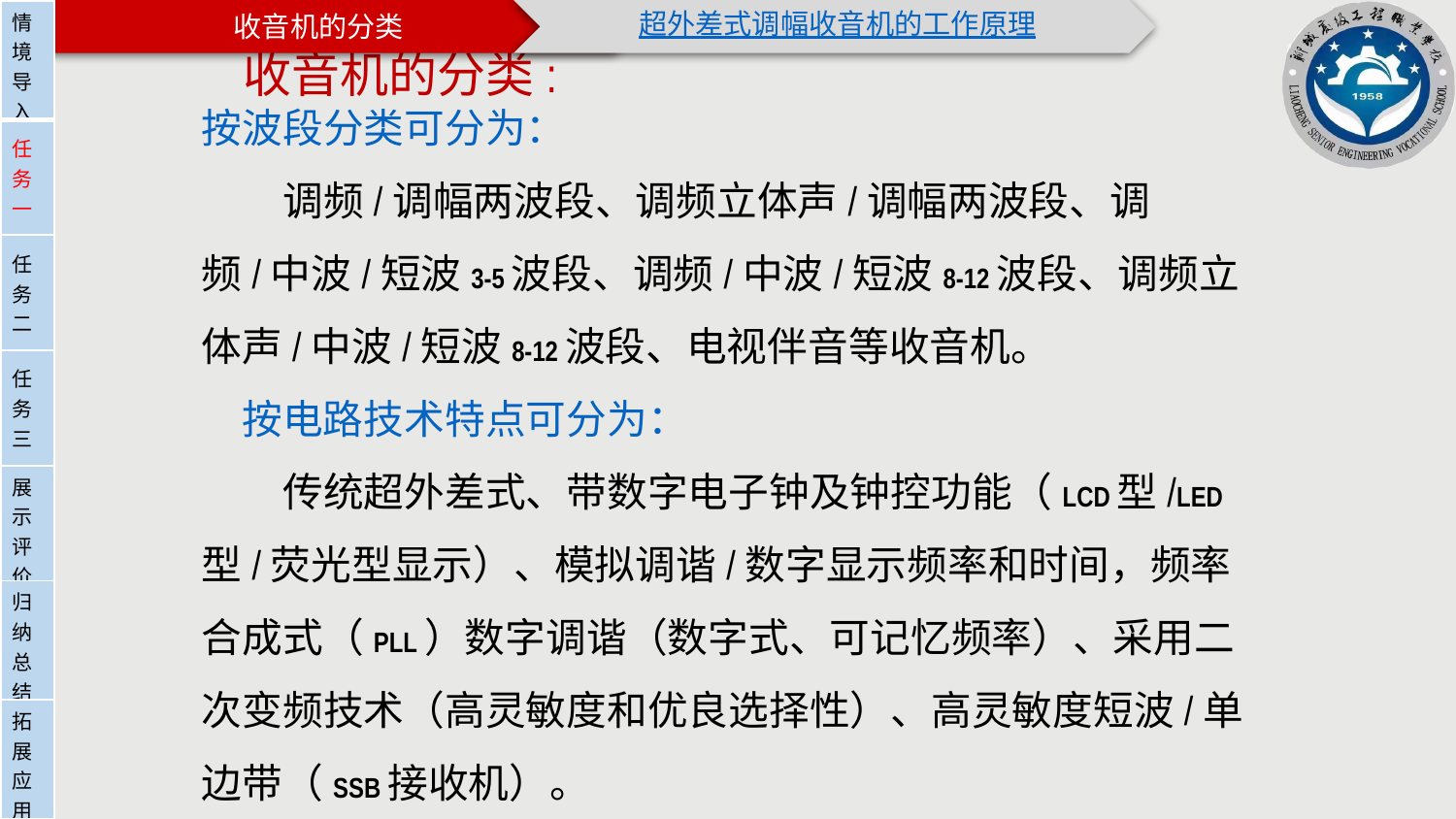

| 情境导入 |
| --- |
| 任务一 |
| 任务二 |
| 任务三 |
| 展示评价 |
| 归纳总结 |
| 拓展应用 |
收音机的分类
超外差式调幅收音机的工作原理
收音机的分类:
按波段分类可分为：
　　调频/调幅两波段、调频立体声/调幅两波段、调频/中波/短波3-5波段、调频/中波/短波8-12波段、调频立体声/中波/短波8-12波段、电视伴音等收音机。
　按电路技术特点可分为：
　　传统超外差式、带数字电子钟及钟控功能（LCD型/LED型/荧光型显示）、模拟调谐/数字显示频率和时间，频率合成式（PLL）数字调谐（数字式、可记忆频率）、采用二次变频技术（高灵敏度和优良选择性）、高灵敏度短波/单边带（SSB接收机）。